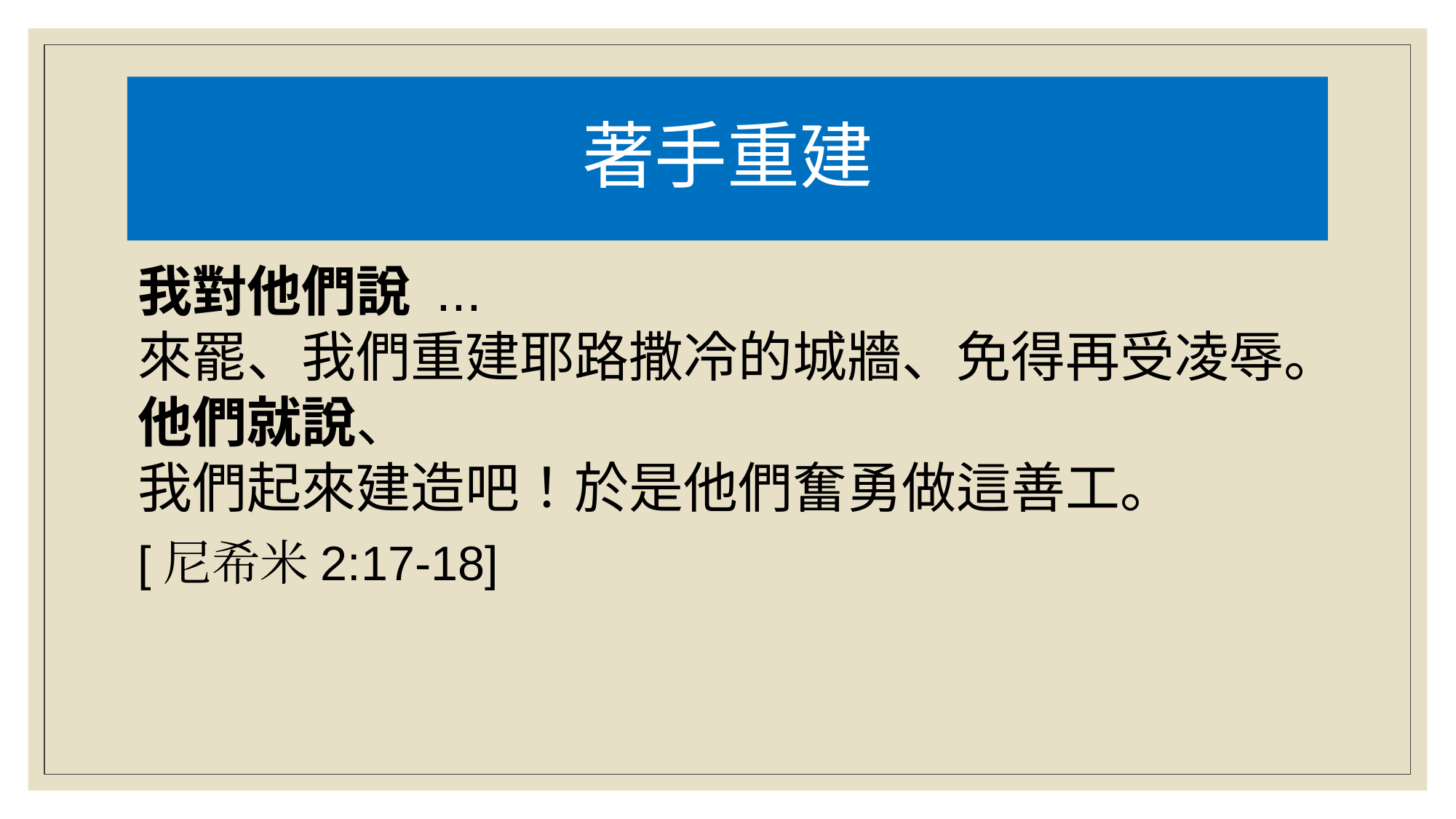

# 著手重建
我對他們說 ...
來罷、我們重建耶路撒冷的城牆、免得再受凌辱。
他們就說、
我們起來建造吧！於是他們奮勇做這善工。
[尼希米2:17-18]